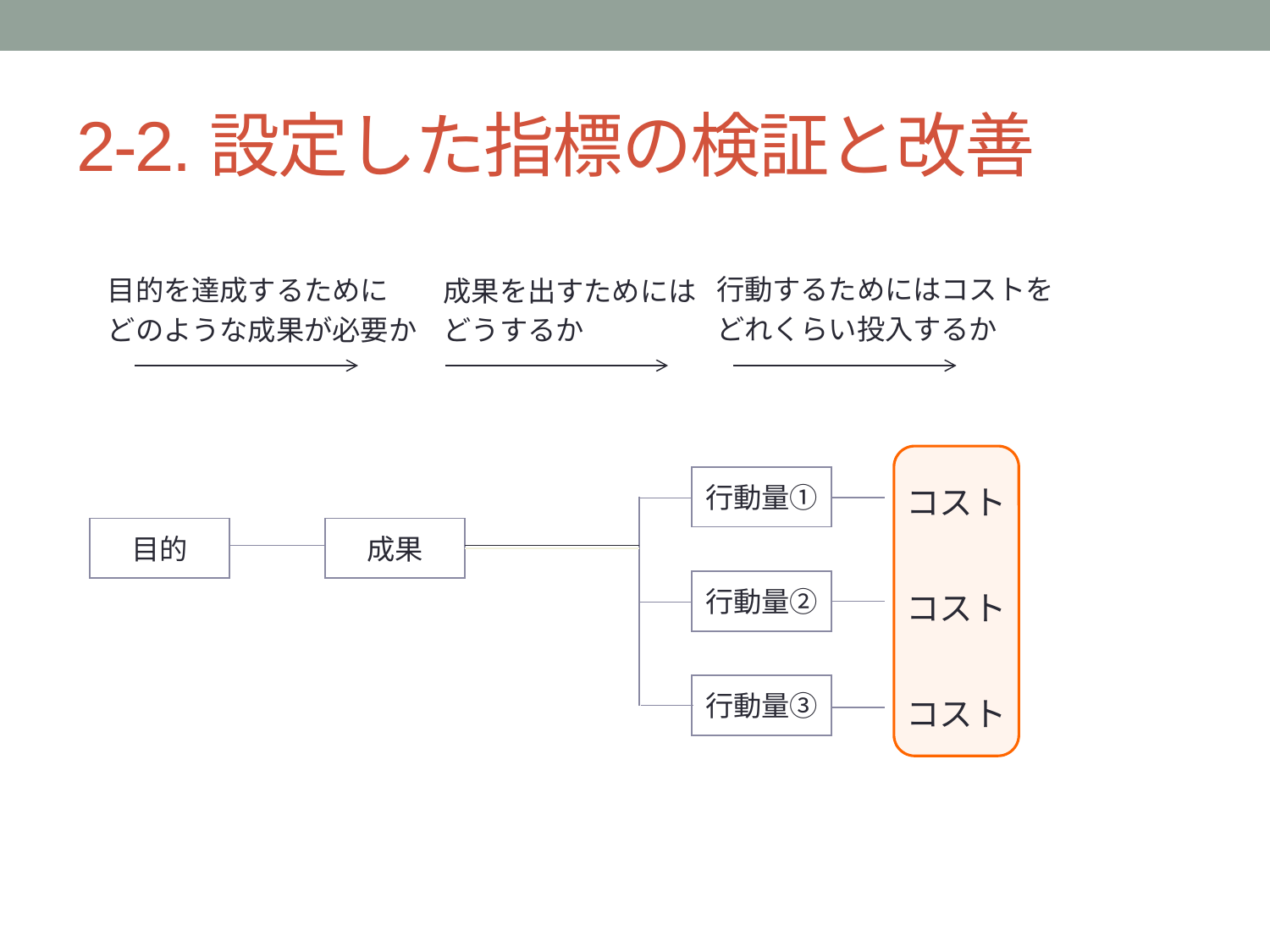

# 2-2.設定した指標の検証と改善
行動するためにはコストを
どれくらい投入するか
目的を達成するために
どのような成果が必要か
成果を出すためには
どうするか
コスト

コスト

コスト
行動量①
目的
成果
行動量②
行動量③